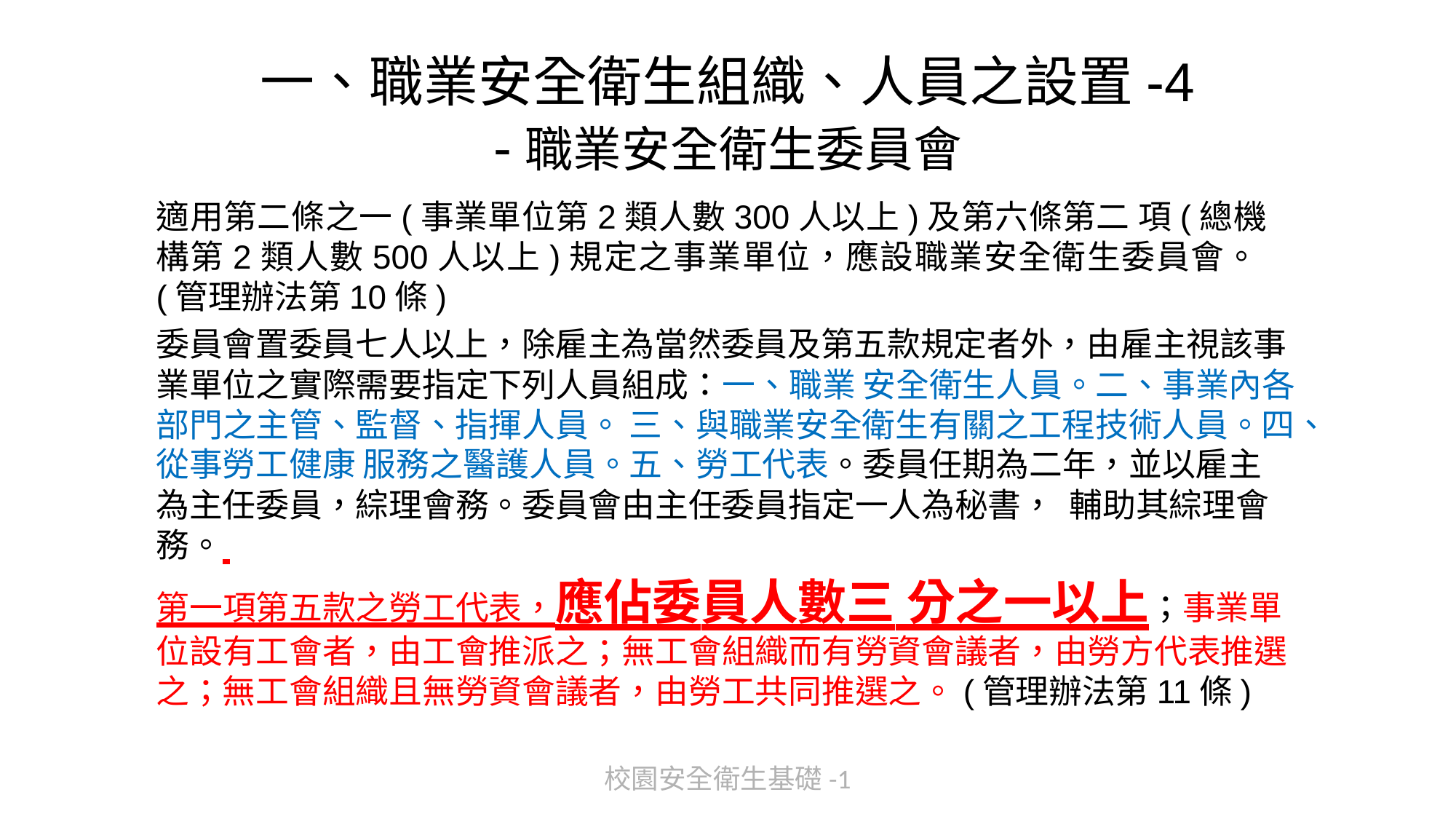

# 一、職業安全衛生組織、人員之設置-4
-職業安全衛生委員會
適用第二條之一(事業單位第2類人數300人以上)及第六條第二 項(總機構第2類人數500人以上)規定之事業單位，應設職業安全衛生委員會。(管理辦法第10條)
委員會置委員七人以上，除雇主為當然委員及第五款規定者外，由雇主視該事業單位之實際需要指定下列人員組成：一、職業 安全衛生人員。二、事業內各部門之主管、監督、指揮人員。 三、與職業安全衛生有關之工程技術人員。四、從事勞工健康 服務之醫護人員。五、勞工代表。委員任期為二年，並以雇主 為主任委員，綜理會務。委員會由主任委員指定一人為秘書，  輔助其綜理會務。
第一項第五款之勞工代表，應佔委員人數三 分之一以上；事業單位設有工會者，由工會推派之；無工會組織而有勞資會議者，由勞方代表推選之；無工會組織且無勞資會議者，由勞工共同推選之。(管理辦法第11條)
校園安全衛生基礎-1
54